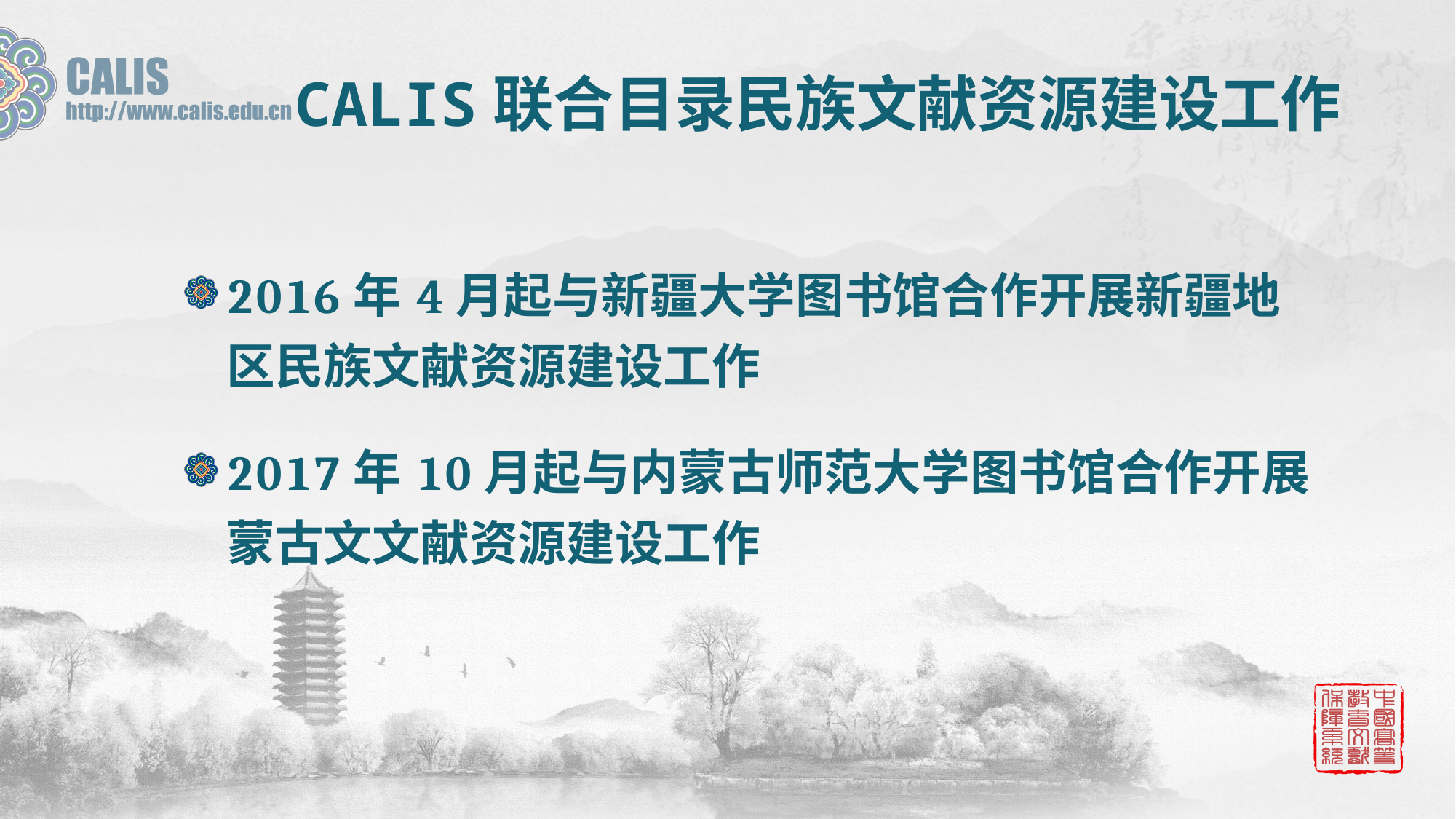

# CALIS联合目录民族文献资源建设工作
2016年4月起与新疆大学图书馆合作开展新疆地区民族文献资源建设工作
2017年10月起与内蒙古师范大学图书馆合作开展蒙古文文献资源建设工作